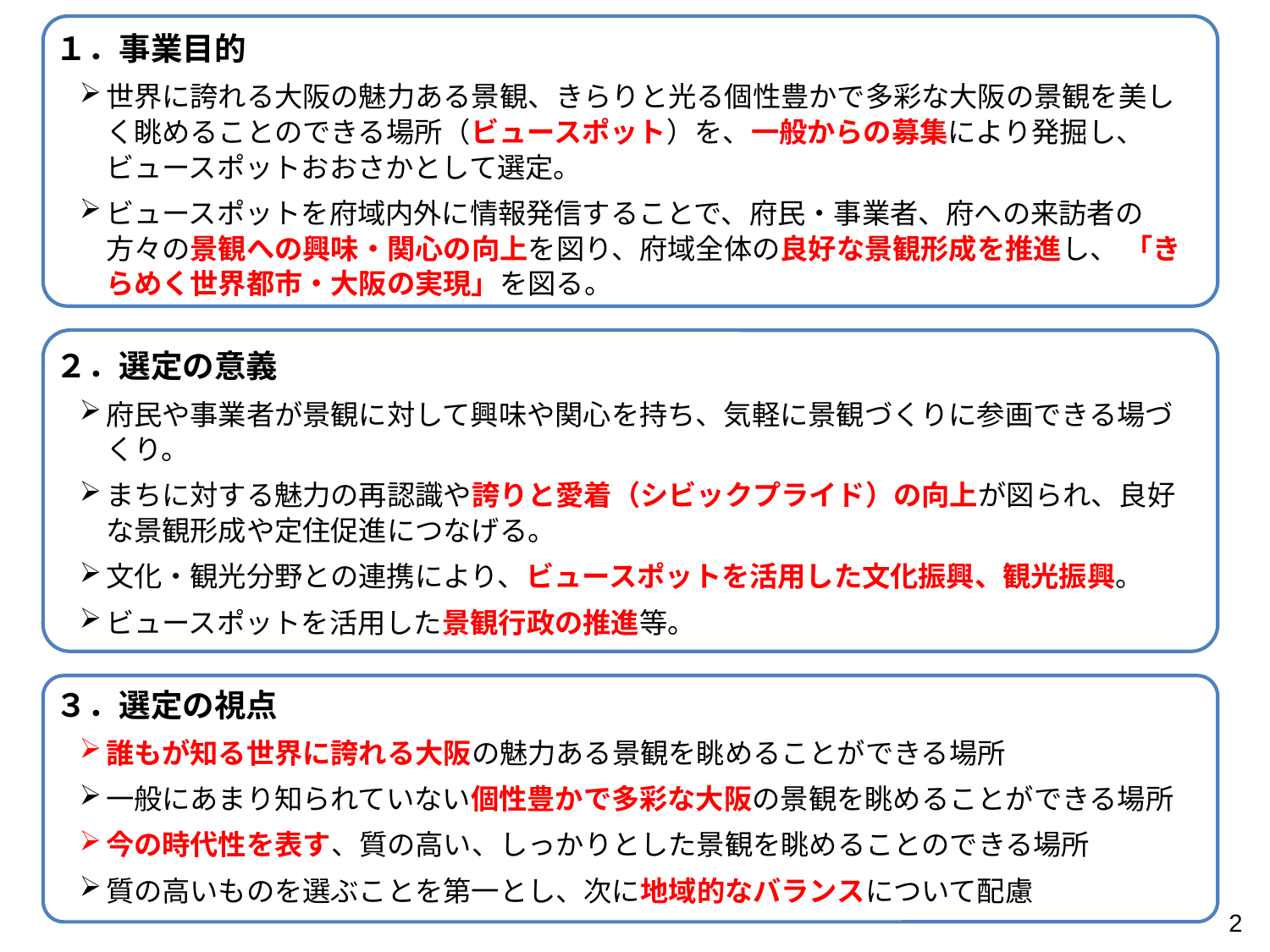

１．事業目的
世界に誇れる大阪の魅力ある景観、きらりと光る個性豊かで多彩な大阪の景観を美しく眺めることのできる場所（ビュースポット）を、一般からの募集により発掘し、ビュースポットおおさかとして選定。
ビュースポットを府域内外に情報発信することで、府民・事業者、府への来訪者の方々の景観への興味・関心の向上を図り、府域全体の良好な景観形成を推進し、 「きらめく世界都市・大阪の実現」を図る。

２．選定の意義
府民や事業者が景観に対して興味や関心を持ち、気軽に景観づくりに参画できる場づくり。
まちに対する魅力の再認識や誇りと愛着（シビックプライド）の向上が図られ、良好な景観形成や定住促進につなげる。
文化・観光分野との連携により、ビュースポットを活用した文化振興、観光振興。
ビュースポットを活用した景観行政の推進等。

３．選定の視点
誰もが知る世界に誇れる大阪の魅力ある景観を眺めることができる場所
一般にあまり知られていない個性豊かで多彩な大阪の景観を眺めることができる場所
今の時代性を表す、質の高い、しっかりとした景観を眺めることのできる場所
質の高いものを選ぶことを第一とし、次に地域的なバランスについて配慮

2